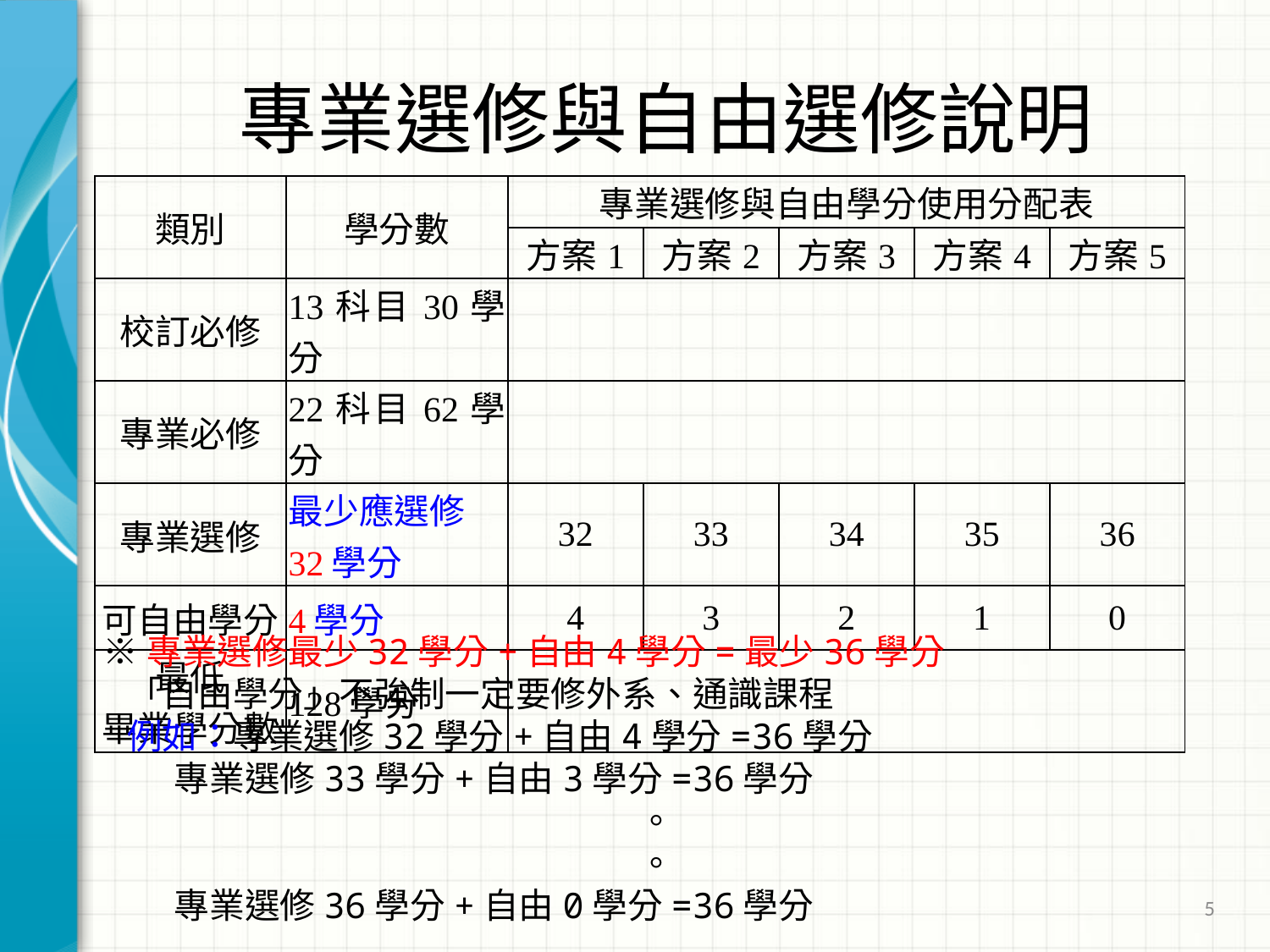

# 專業選修與自由選修說明
| 類別 | 學分數 | 專業選修與自由學分使用分配表 |  |  |  |  |
| --- | --- | --- | --- | --- | --- | --- |
|  |  | 方案1 | 方案2 | 方案3 | 方案4 | 方案5 |
| 校訂必修 | 13科目30學分 |  |  |  |  |  |
| 專業必修 | 22科目62學分 |  |  |  |  |  |
| 專業選修 | 最少應選修 32學分 | 32 | 33 | 34 | 35 | 36 |
| 可自由學分 | 4學分 | 4 | 3 | 2 | 1 | 0 |
| 最低 畢業學分數 | 128學分 |  |  |  |  |  |
※專業選修最少32學分+自由4學分=最少36學分
  「自由學分」不強制一定要修外系、通識課程
  例如：專業選修32學分+自由4學分=36學分
        專業選修33學分+自由3學分=36學分
。
。
        專業選修36學分+自由0學分=36學分
5